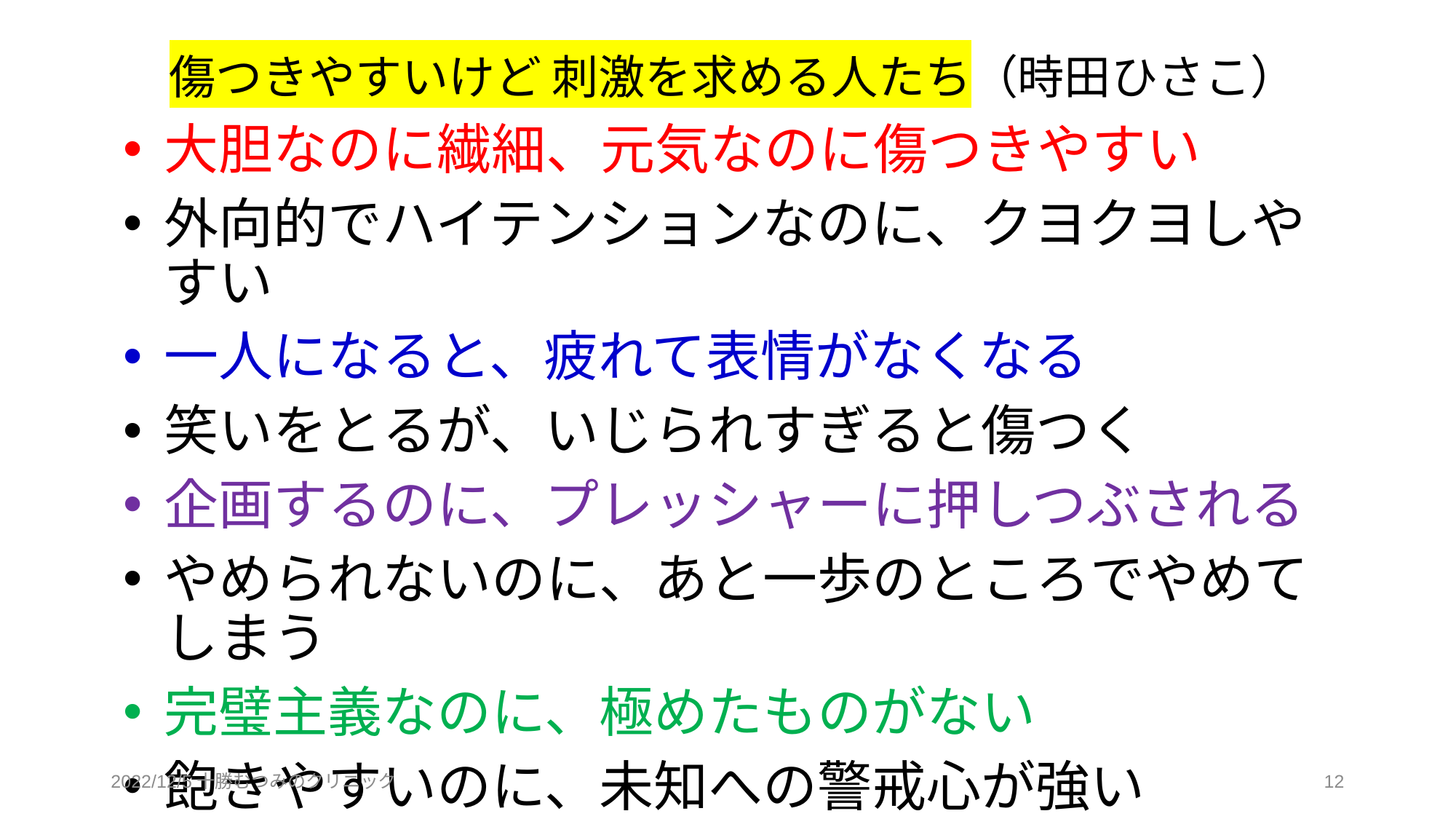

# 傷つきやすいけど 刺激を求める人たち（時田ひさこ）
大胆なのに繊細、元気なのに傷つきやすい
外向的でハイテンションなのに、クヨクヨしやすい
一人になると、疲れて表情がなくなる
笑いをとるが、いじられすぎると傷つく
企画するのに、プレッシャーに押しつぶされる
やめられないのに、あと一歩のところでやめてしまう
完璧主義なのに、極めたものがない
飽きやすいのに、未知への警戒心が強い
同時進行するも、やりかけのままになる

2022/12/5十勝むつみのクリニック
12